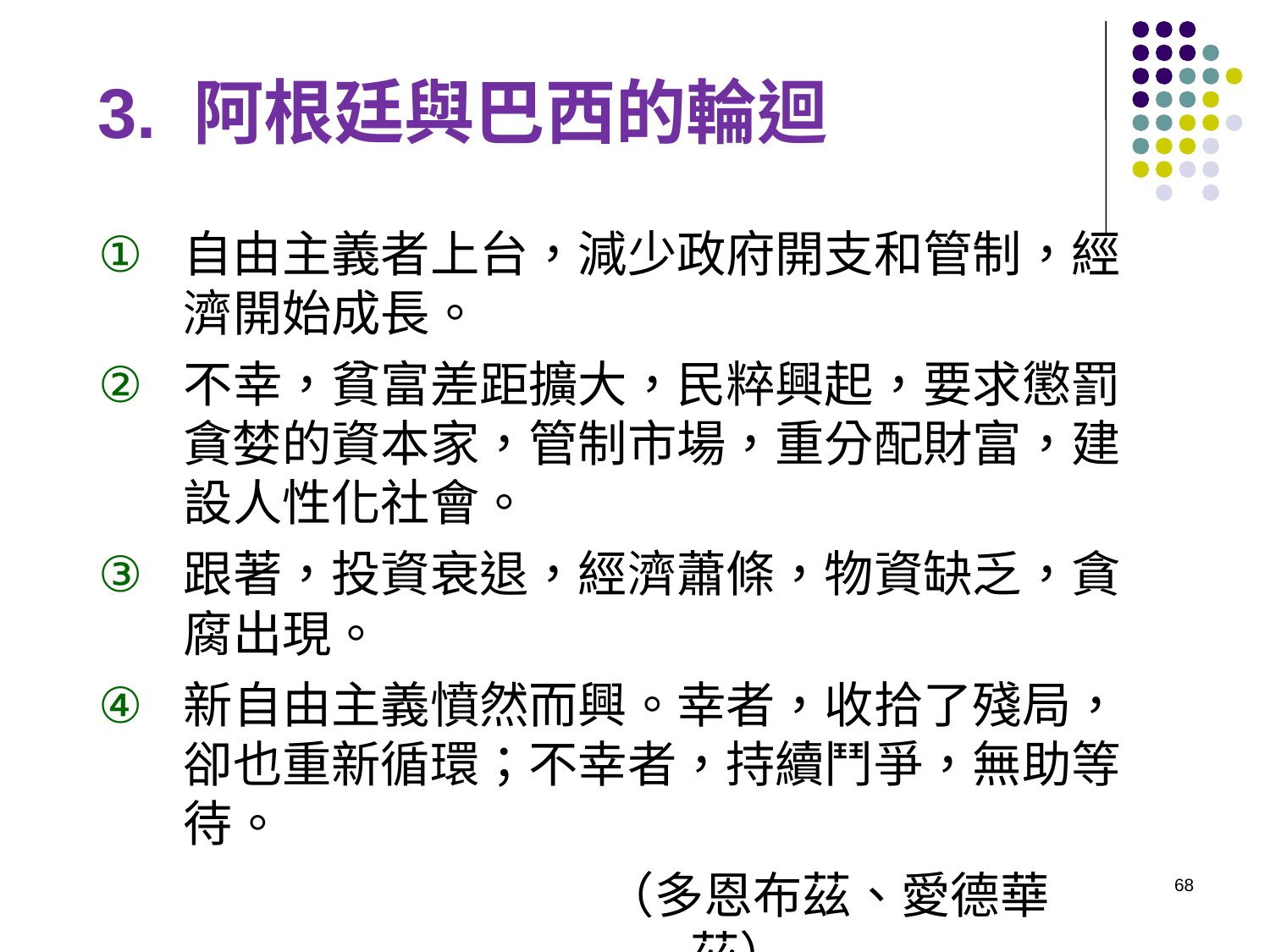

# 3. 阿根廷與巴西的輪迴
自由主義者上台，減少政府開支和管制，經濟開始成長。
不幸，貧富差距擴大，民粹興起，要求懲罰貪婪的資本家，管制市場，重分配財富，建設人性化社會。
跟著，投資衰退，經濟蕭條，物資缺乏，貪腐出現。
新自由主義憤然而興。幸者，收拾了殘局，卻也重新循環；不幸者，持續鬥爭，無助等待。
（多恩布茲、愛德華茲）
68